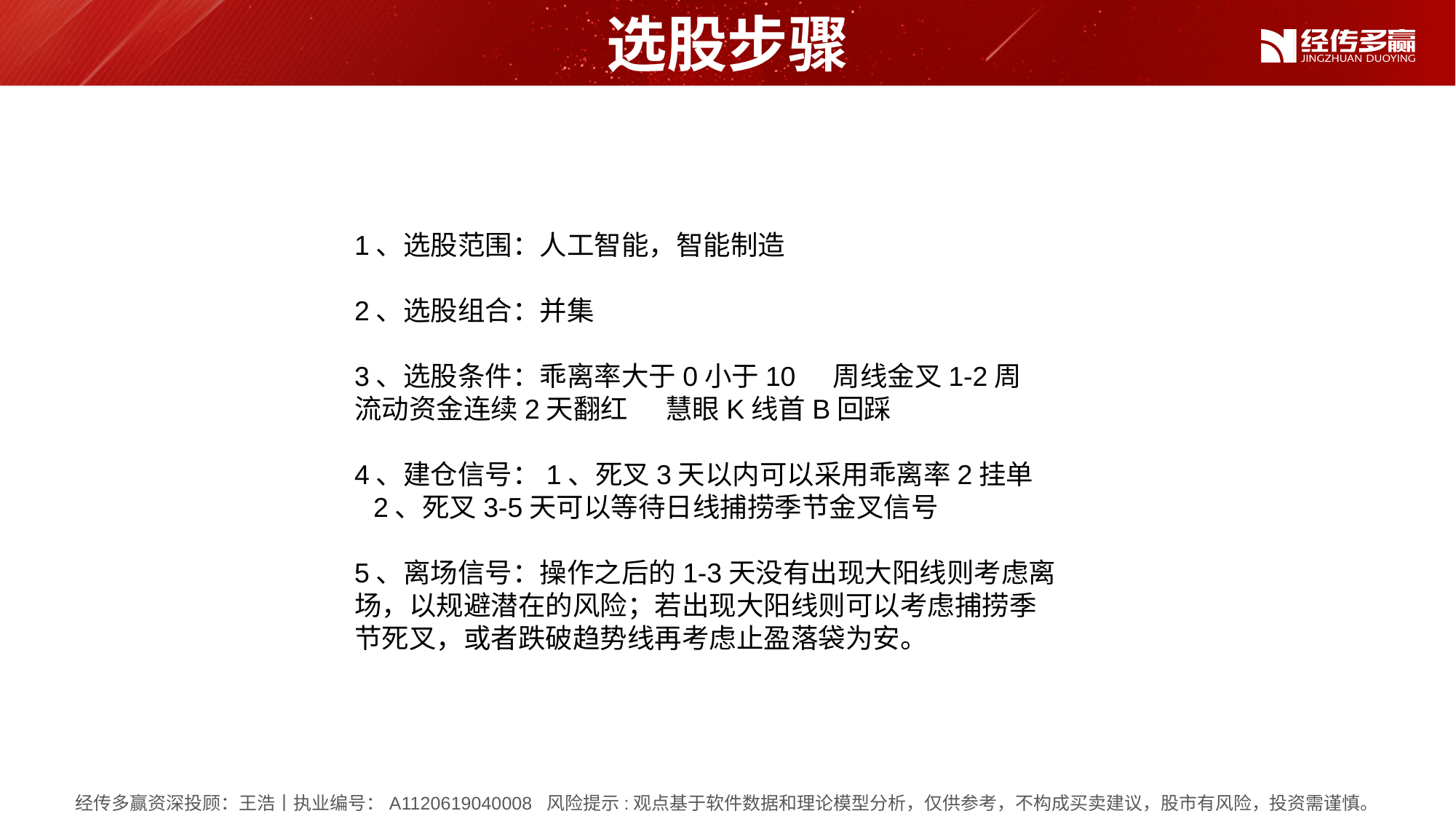

选股步骤
1、选股范围：人工智能，智能制造

2、选股组合：并集

3、选股条件：乖离率大于0小于10    周线金叉1-2周      流动资金连续2天翻红      慧眼K线首B回踩

4、建仓信号：1、死叉3天以内可以采用乖离率2挂单       2、死叉3-5天可以等待日线捕捞季节金叉信号

5、离场信号：操作之后的1-3天没有出现大阳线则考虑离场，以规避潜在的风险；若出现大阳线则可以考虑捕捞季节死叉，或者跌破趋势线再考虑止盈落袋为安。